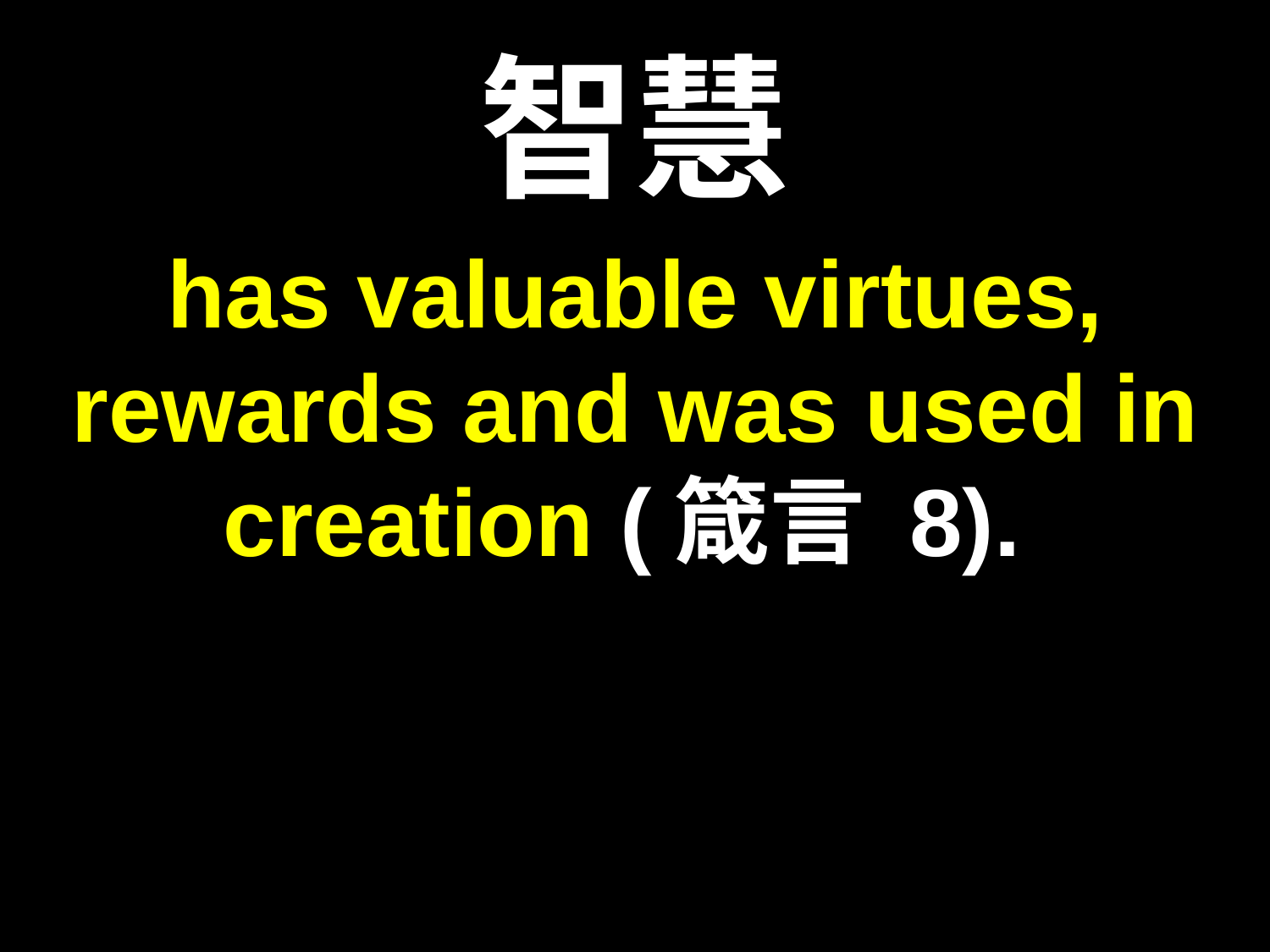

# 智慧
has valuable virtues, rewards and was used in creation (箴言 8).